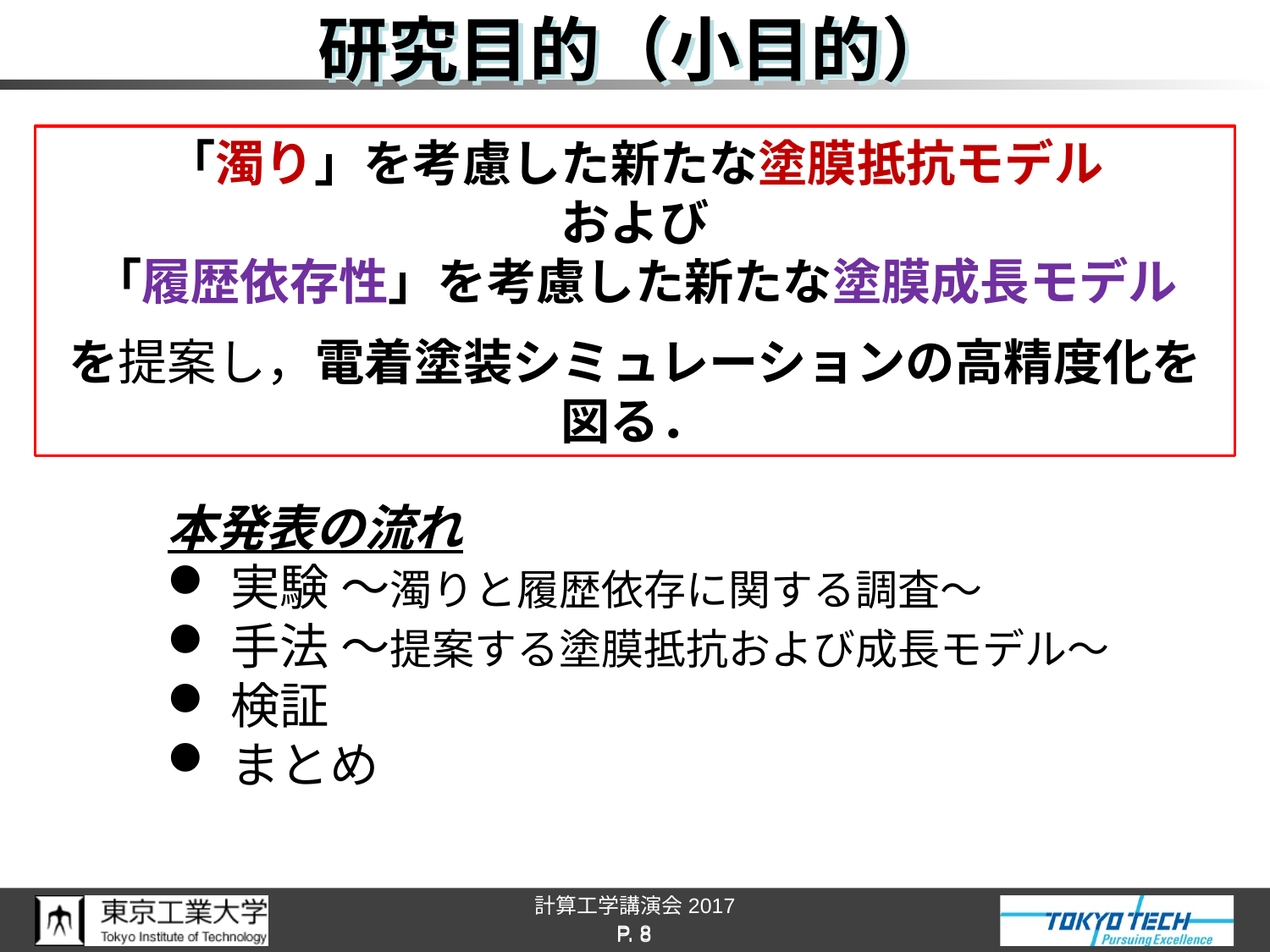

# 研究目的（小目的）
「濁り」を考慮した新たな塗膜抵抗モデル
および
「履歴依存性」を考慮した新たな塗膜成長モデル
を提案し，電着塗装シミュレーションの高精度化を図る．
本発表の流れ
実験 ～濁りと履歴依存に関する調査～
手法 ～提案する塗膜抵抗および成長モデル～
検証
まとめ
P. 8
P. 8